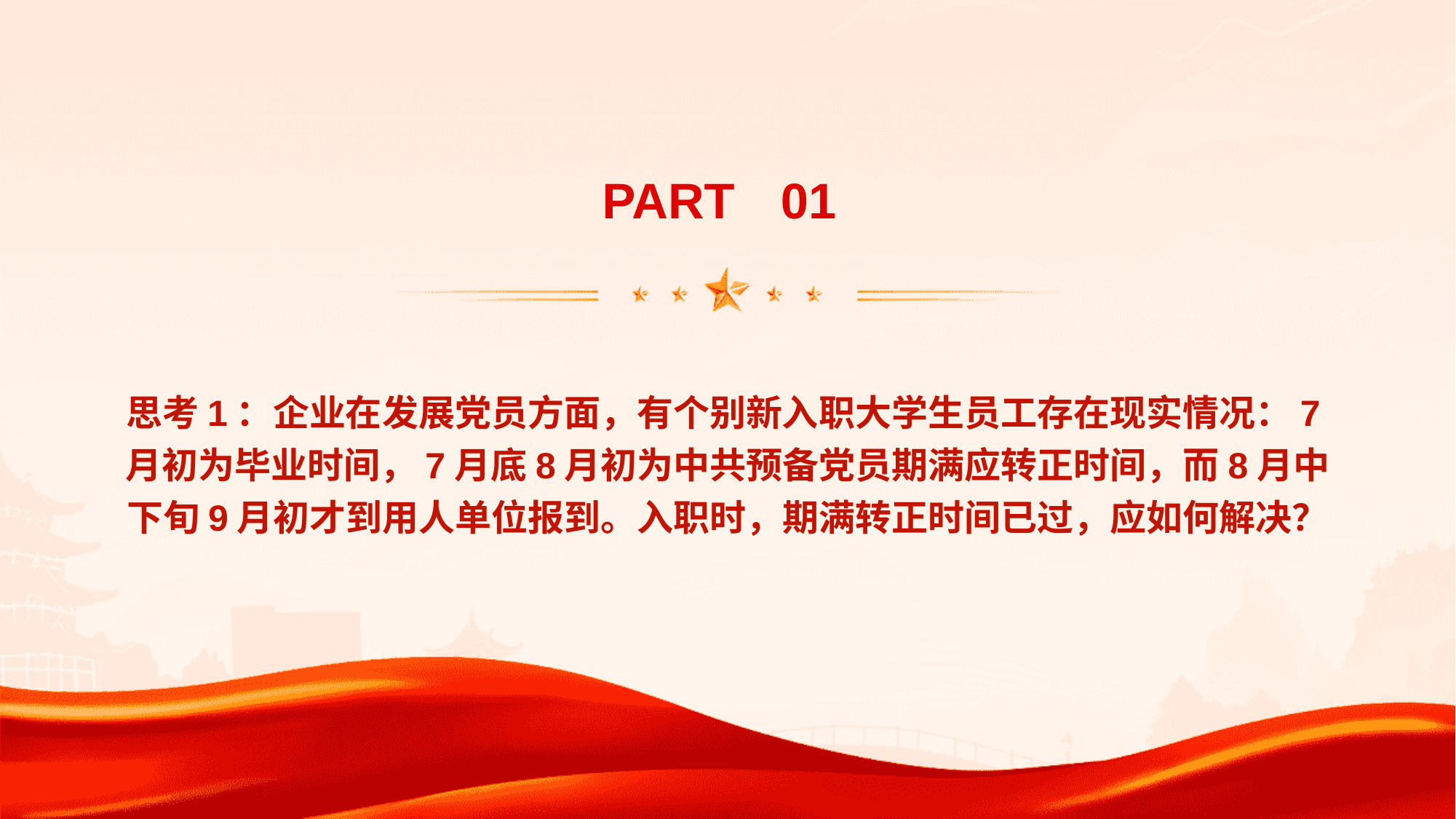

PART
01
思考1：企业在发展党员方面，有个别新入职大学生员工存在现实情况：7月初为毕业时间，7月底8月初为中共预备党员期满应转正时间，而8月中下旬9月初才到用人单位报到。入职时，期满转正时间已过，应如何解决？